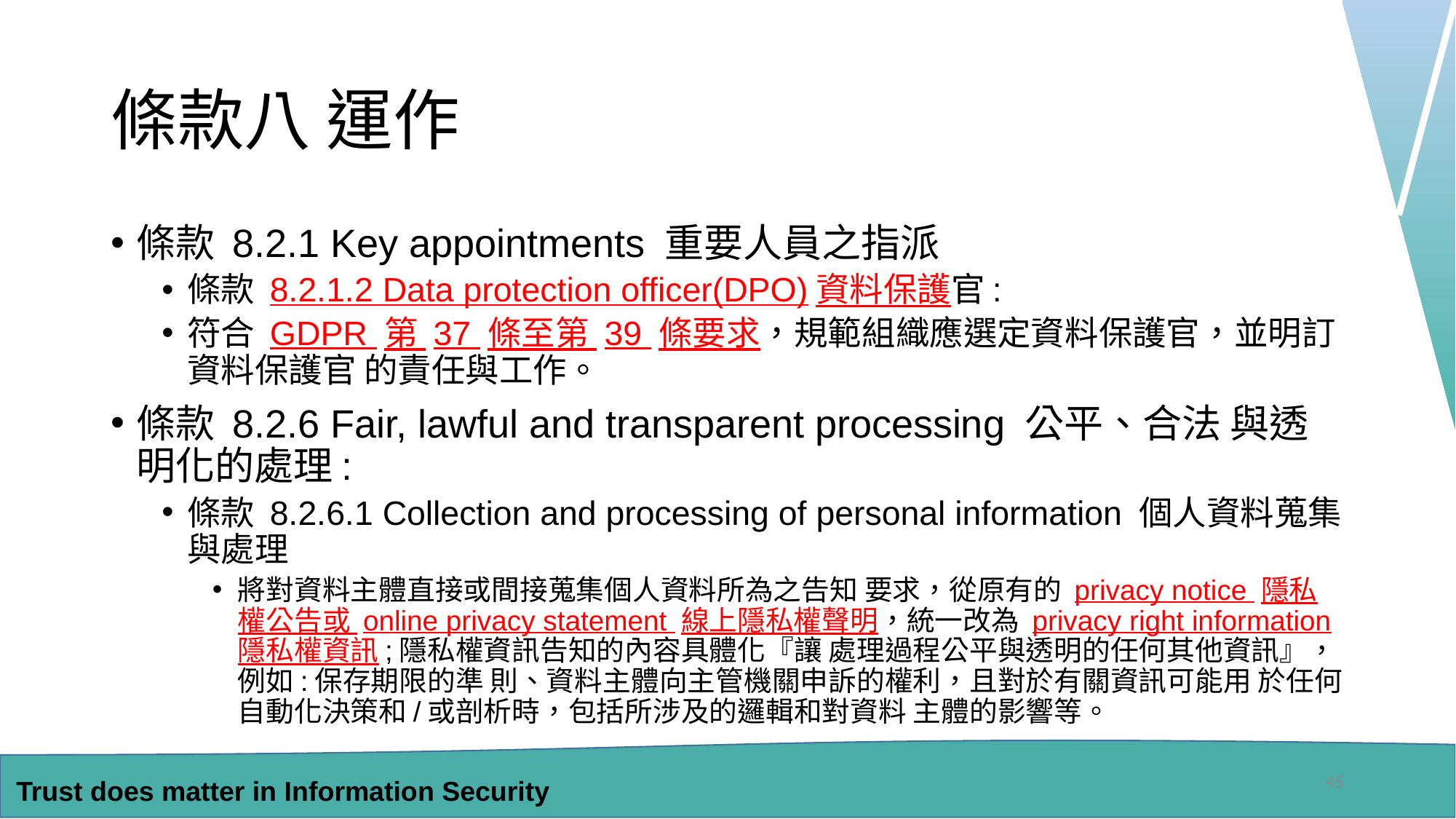

# 條款八 運作
條款 8.2.1 Key appointments 重要人員之指派
條款 8.2.1.2 Data protection officer(DPO)資料保護官:
符合 GDPR 第 37 條至第 39 條要求，規範組織應選定資料保護官，並明訂資料保護官 的責任與工作。
條款 8.2.6 Fair, lawful and transparent processing 公平、合法 與透明化的處理:
條款 8.2.6.1 Collection and processing of personal information 個人資料蒐集與處理
將對資料主體直接或間接蒐集個人資料所為之告知 要求，從原有的 privacy notice 隱私權公告或 online privacy statement 線上隱私權聲明，統一改為 privacy right information 隱私權資訊;隱私權資訊告知的內容具體化『讓 處理過程公平與透明的任何其他資訊』，例如:保存期限的準 則、資料主體向主管機關申訴的權利，且對於有關資訊可能用 於任何自動化決策和/或剖析時，包括所涉及的邏輯和對資料 主體的影響等。

45